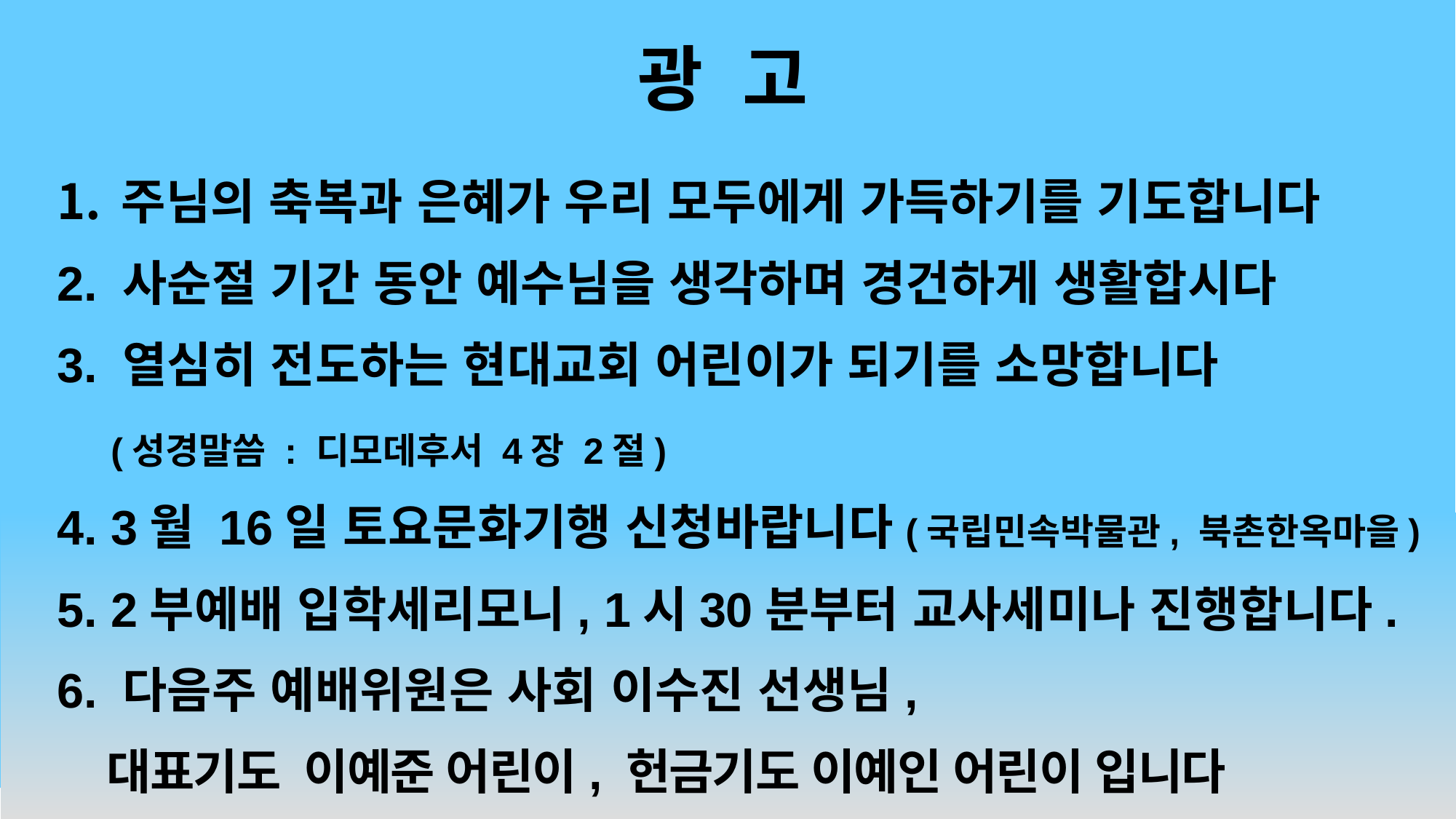

# 광  고
주님의 축복과 은혜가 우리 모두에게 가득하기를 기도합니다
2. 사순절 기간 동안 예수님을 생각하며 경건하게 생활합시다
3. 열심히 전도하는 현대교회 어린이가 되기를 소망합니다
    (성경말씀 : 디모데후서 4장 2절)
4. 3월 16일 토요문화기행 신청바랍니다(국립민속박물관, 북촌한옥마을)
5. 2부예배 입학세리모니, 1시30분부터 교사세미나 진행합니다.
6. 다음주 예배위원은 사회 이수진 선생님,
   대표기도  이예준 어린이, 헌금기도 이예인 어린이 입니다